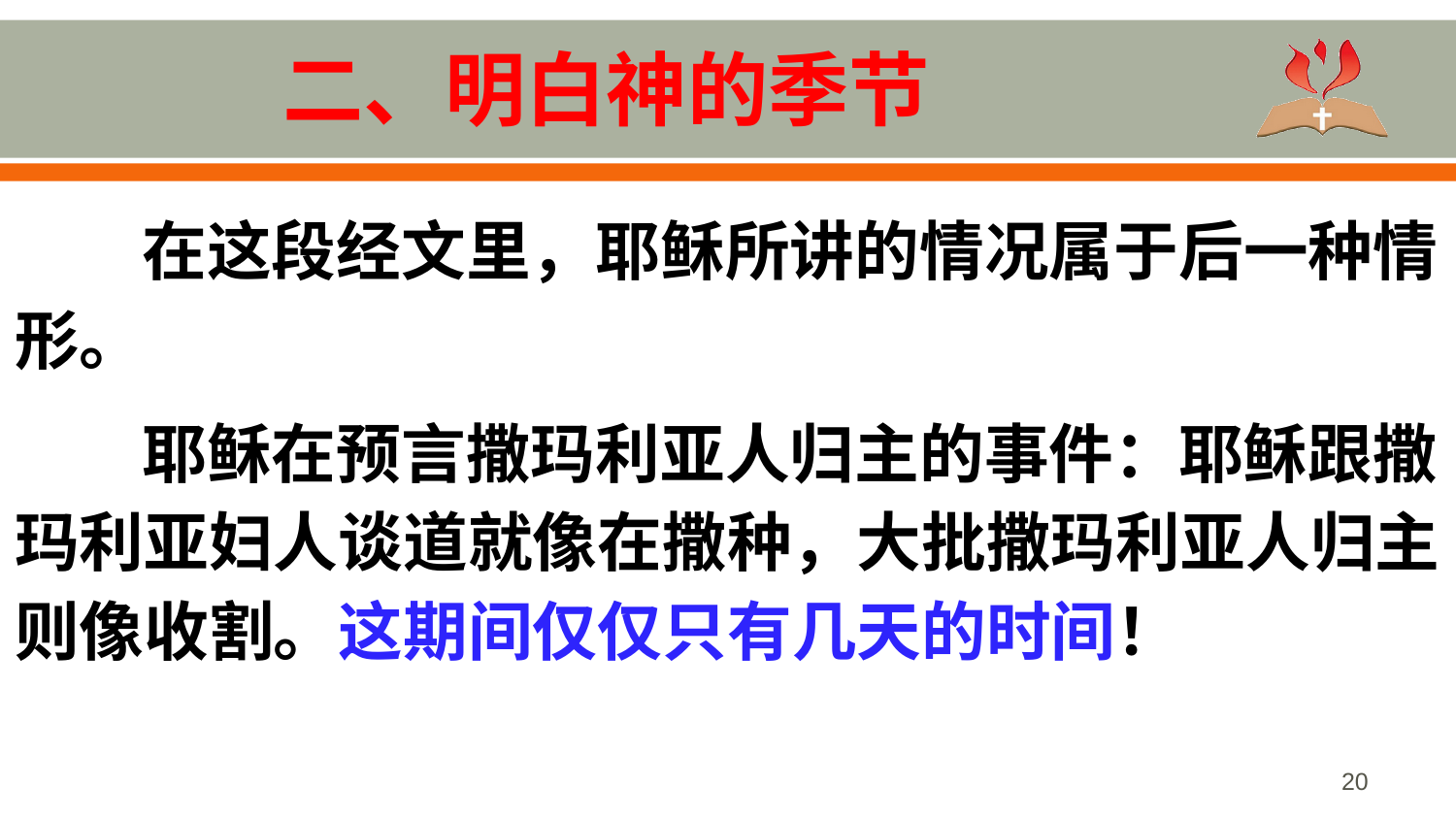

# 二、明白神的季节
在这段经文里，耶稣所讲的情况属于后一种情形。
耶稣在预言撒玛利亚人归主的事件：耶稣跟撒玛利亚妇人谈道就像在撒种，大批撒玛利亚人归主则像收割。这期间仅仅只有几天的时间！

20